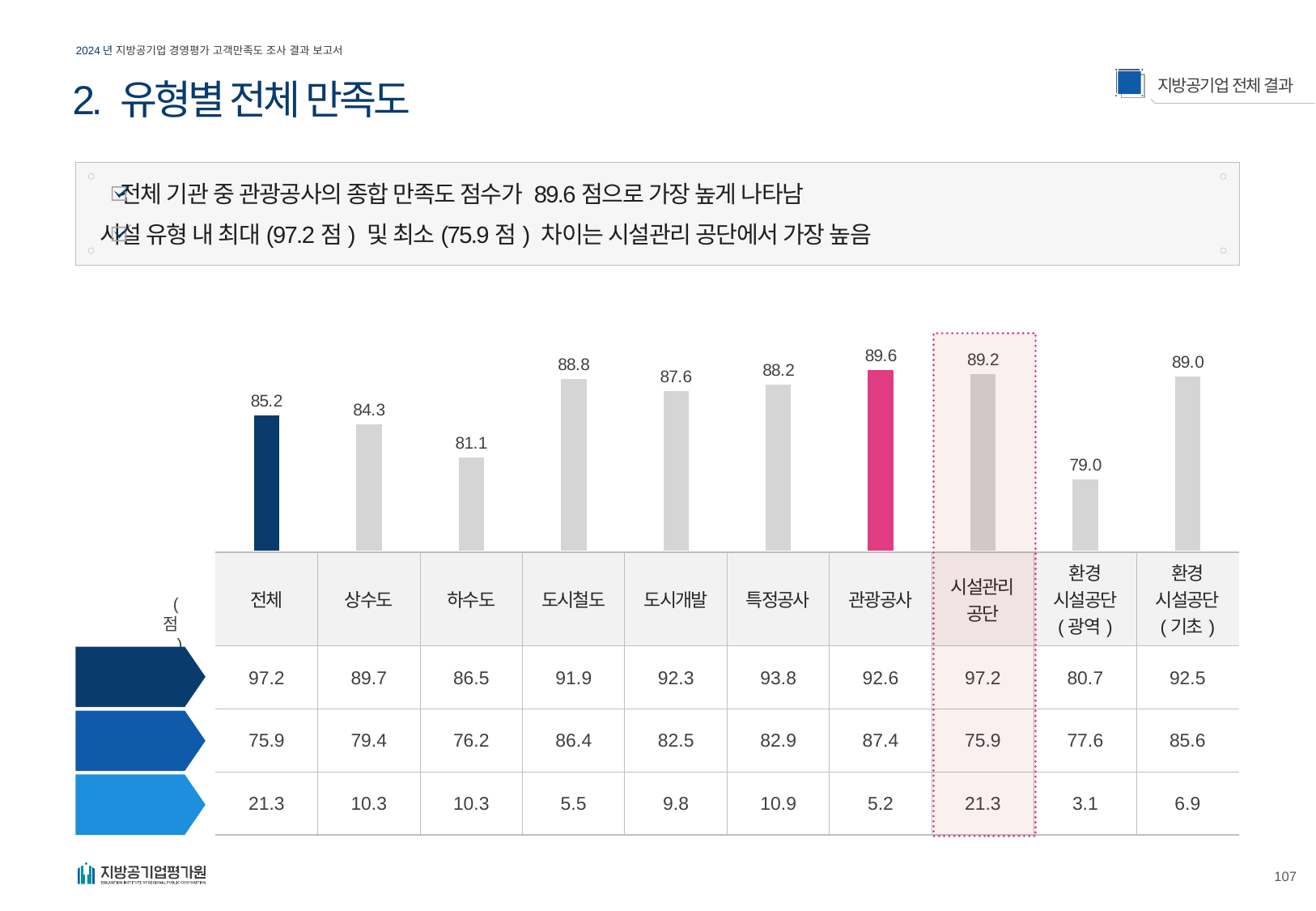

2. 유형별 전체 만족도

전체 기관 중 관광공사의 종합 만족도 점수가 89.6점으로 가장 높게 나타남

시설 유형 내 최대(97.2점) 및 최소(75.9점) 차이는 시설관리 공단에서 가장 높음

### Chart

| Category | 계열 1 |
|---|---|
| 전체 | 상수도 | 하수도 | 도시철도 | 도시개발 | 특정공사 | 관광공사 | 시설관리 공단 | 환경 시설공단 (광역) | 환경 시설공단 (기초) |
| --- | --- | --- | --- | --- | --- | --- | --- | --- | --- |
| 97.2 | 89.7 | 86.5 | 91.9 | 92.3 | 93.8 | 92.6 | 97.2 | 80.7 | 92.5 |
| 75.9 | 79.4 | 76.2 | 86.4 | 82.5 | 82.9 | 87.4 | 75.9 | 77.6 | 85.6 |
| 21.3 | 10.3 | 10.3 | 5.5 | 9.8 | 10.9 | 5.2 | 21.3 | 3.1 | 6.9 |
(점)
최대값
(MAX)
최소값
(MIN)
차이
(GAP)